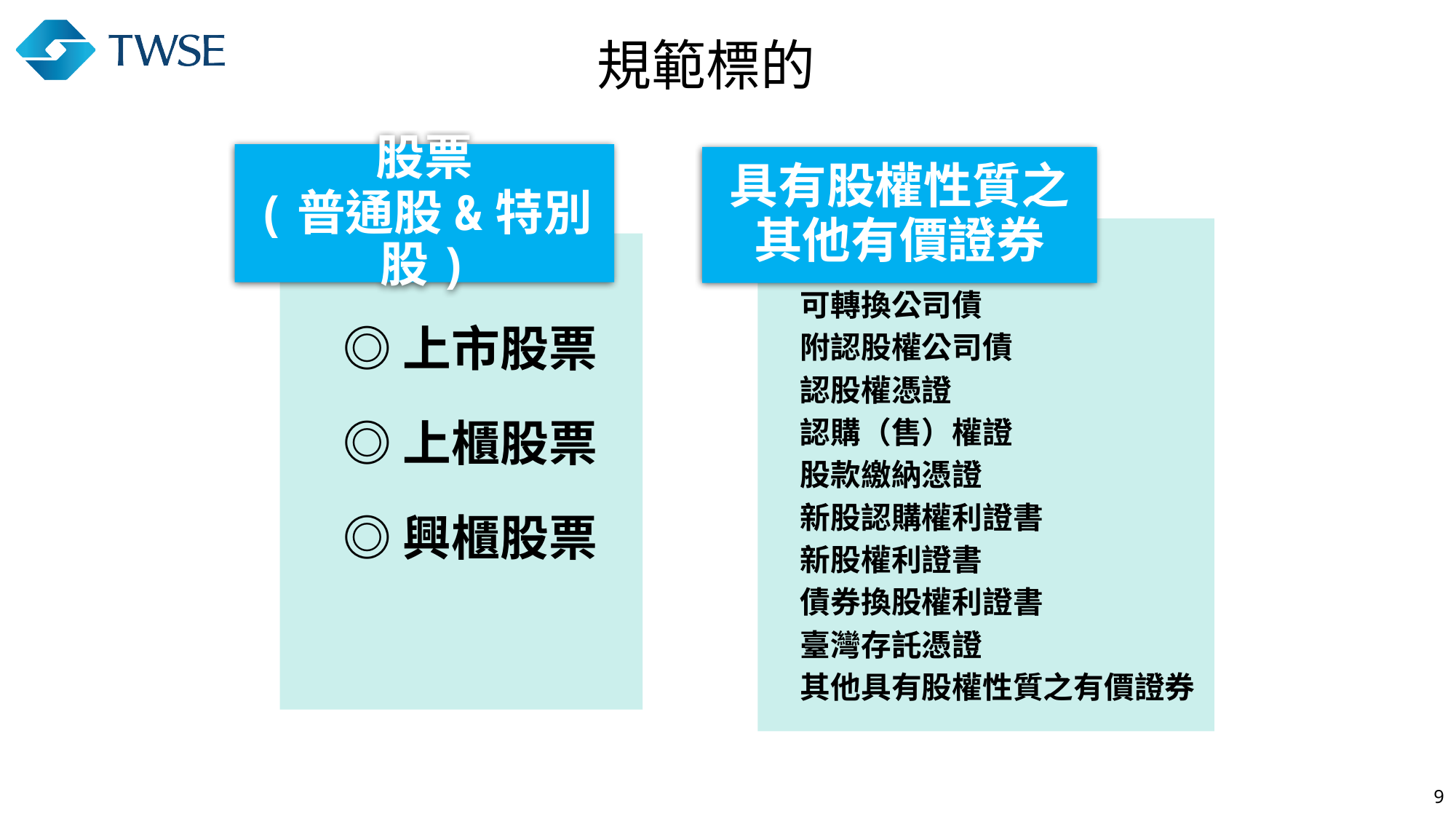

#
規範標的
股票
(普通股&特別股)
具有股權性質之
其他有價證券
可轉換公司債
附認股權公司債
認股權憑證
認購（售）權證
股款繳納憑證
新股認購權利證書
新股權利證書
債券換股權利證書
臺灣存託憑證
其他具有股權性質之有價證券
◎上市股票
◎上櫃股票
◎興櫃股票
9